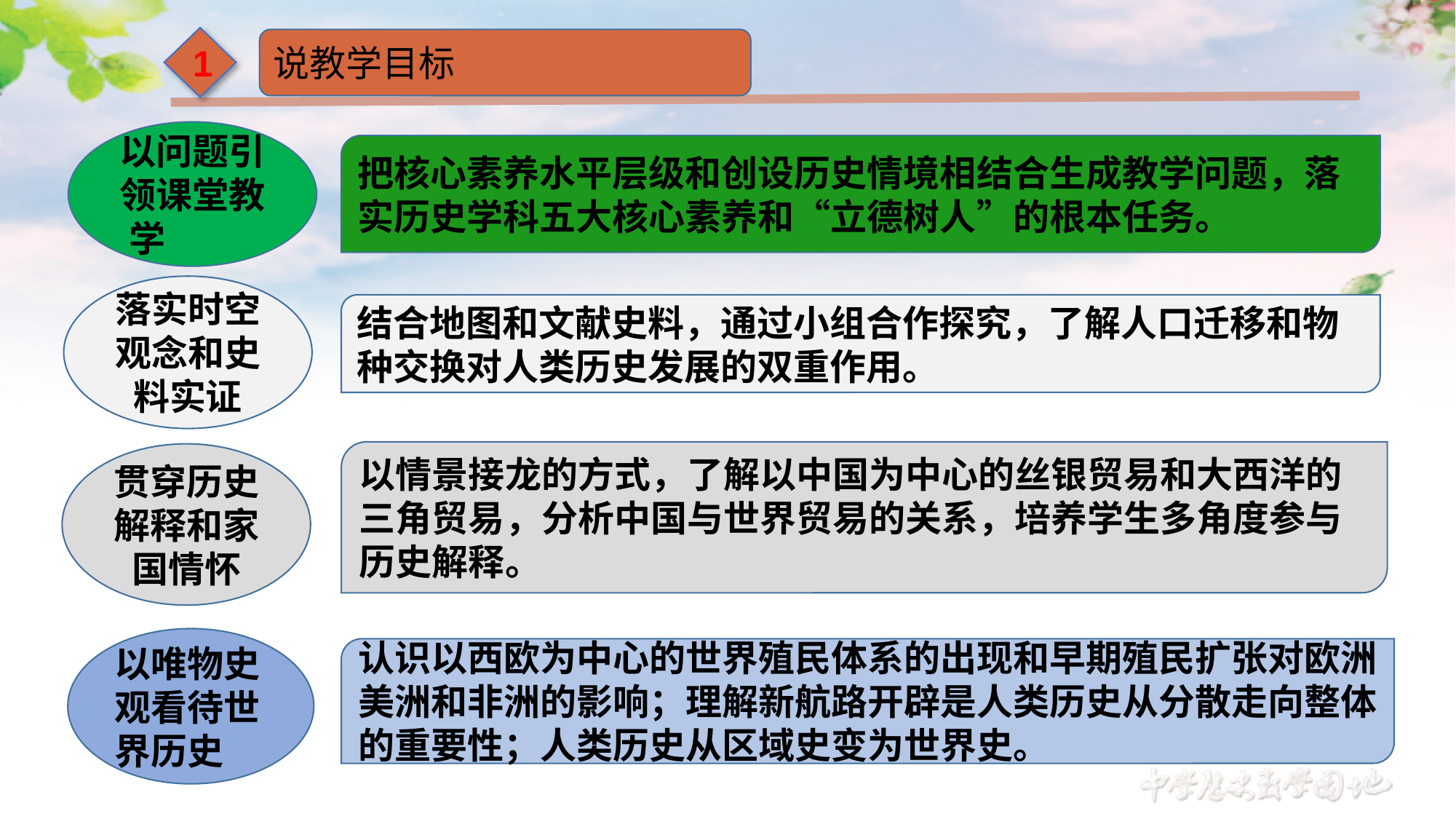

1
说教学目标
以问题引领课堂教学
把核心素养水平层级和创设历史情境相结合生成教学问题，落实历史学科五大核心素养和“立德树人”的根本任务。
落实时空观念和史料实证
结合地图和文献史料，通过小组合作探究，了解人口迁移和物种交换对人类历史发展的双重作用。
以情景接龙的方式，了解以中国为中心的丝银贸易和大西洋的三角贸易，分析中国与世界贸易的关系，培养学生多角度参与历史解释。
贯穿历史解释和家国情怀
以唯物史观看待世界历史
认识以西欧为中心的世界殖民体系的出现和早期殖民扩张对欧洲美洲和非洲的影响；理解新航路开辟是人类历史从分散走向整体的重要性；人类历史从区域史变为世界史。